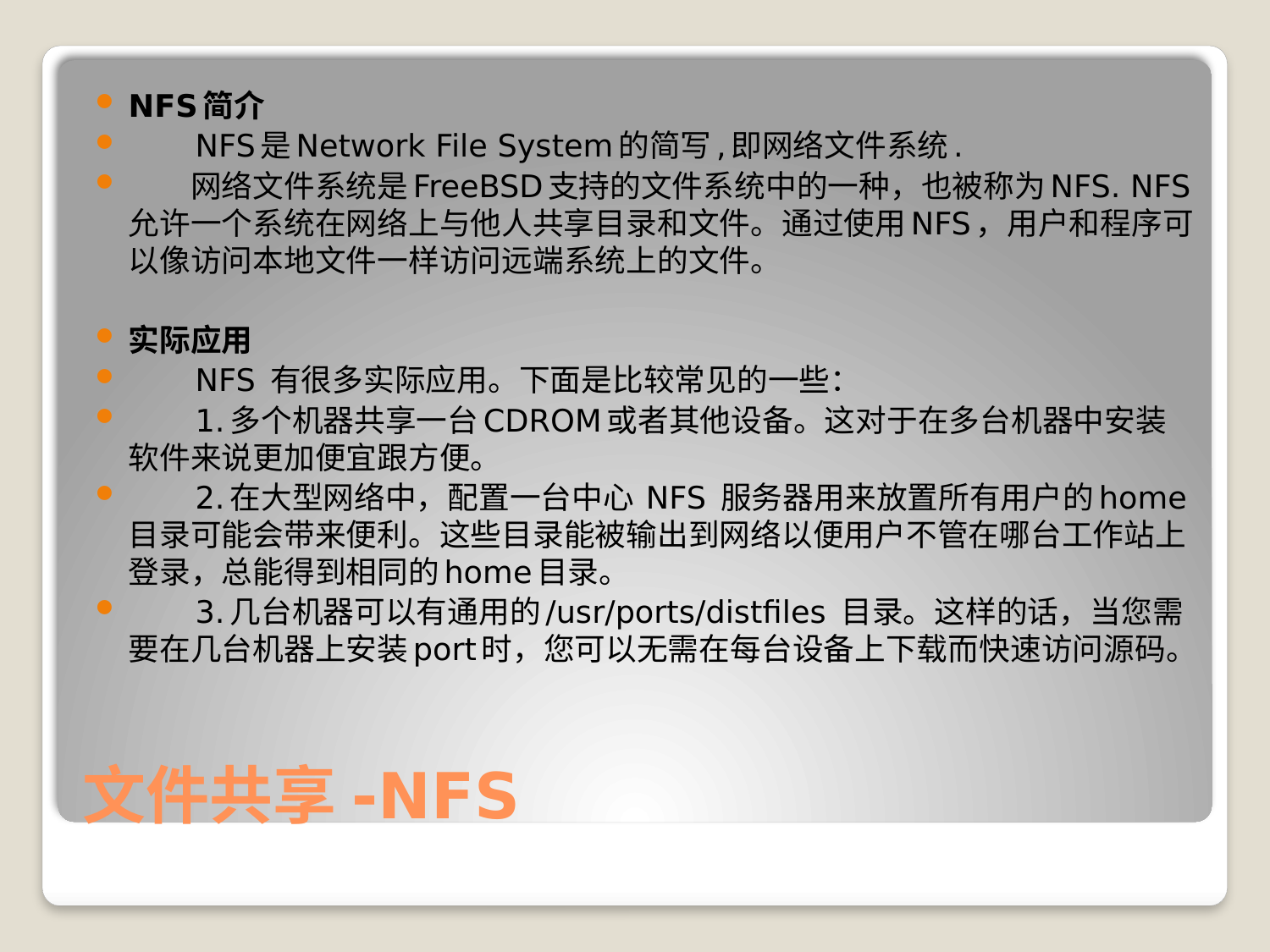

NFS简介
　　NFS是Network File System的简写,即网络文件系统.
　　网络文件系统是FreeBSD支持的文件系统中的一种，也被称为NFS. NFS允许一个系统在网络上与他人共享目录和文件。通过使用NFS，用户和程序可以像访问本地文件一样访问远端系统上的文件。

实际应用
　　NFS 有很多实际应用。下面是比较常见的一些：
　　1.多个机器共享一台CDROM或者其他设备。这对于在多台机器中安装软件来说更加便宜跟方便。
　　2.在大型网络中，配置一台中心 NFS 服务器用来放置所有用户的home目录可能会带来便利。这些目录能被输出到网络以便用户不管在哪台工作站上登录，总能得到相同的home目录。
　　3.几台机器可以有通用的/usr/ports/distfiles 目录。这样的话，当您需要在几台机器上安装port时，您可以无需在每台设备上下载而快速访问源码。
# 文件共享-NFS